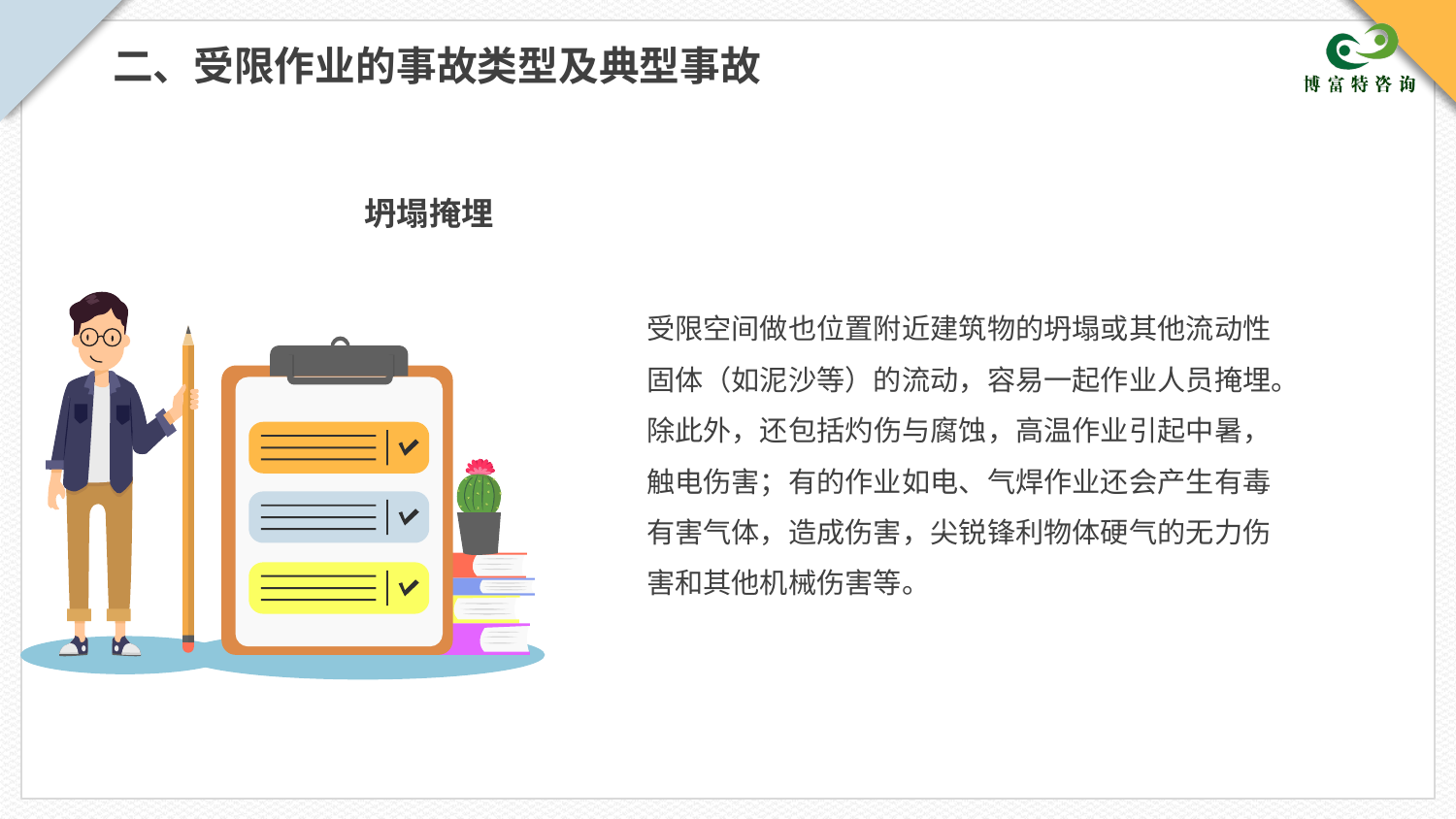

二、受限作业的事故类型及典型事故
坍塌掩埋
受限空间做也位置附近建筑物的坍塌或其他流动性固体（如泥沙等）的流动，容易一起作业人员掩埋。
除此外，还包括灼伤与腐蚀，高温作业引起中暑，触电伤害；有的作业如电、气焊作业还会产生有毒有害气体，造成伤害，尖锐锋利物体硬气的无力伤害和其他机械伤害等。